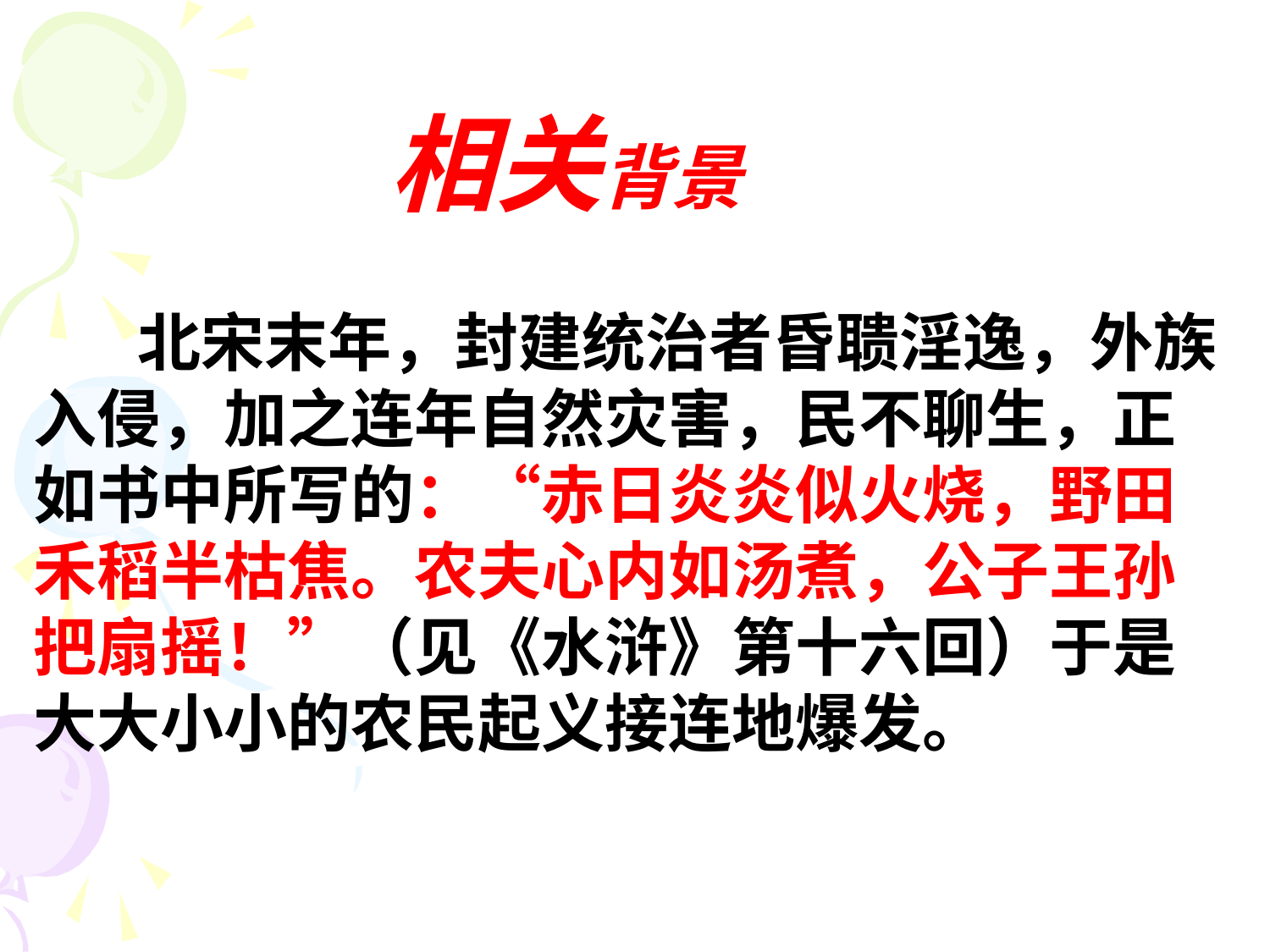

相关背景
       北宋末年，封建统治者昏聩淫逸，外族入侵，加之连年自然灾害，民不聊生，正如书中所写的：“赤日炎炎似火烧，野田禾稻半枯焦。农夫心内如汤煮，公子王孙把扇摇！”（见《水浒》第十六回）于是大大小小的农民起义接连地爆发。